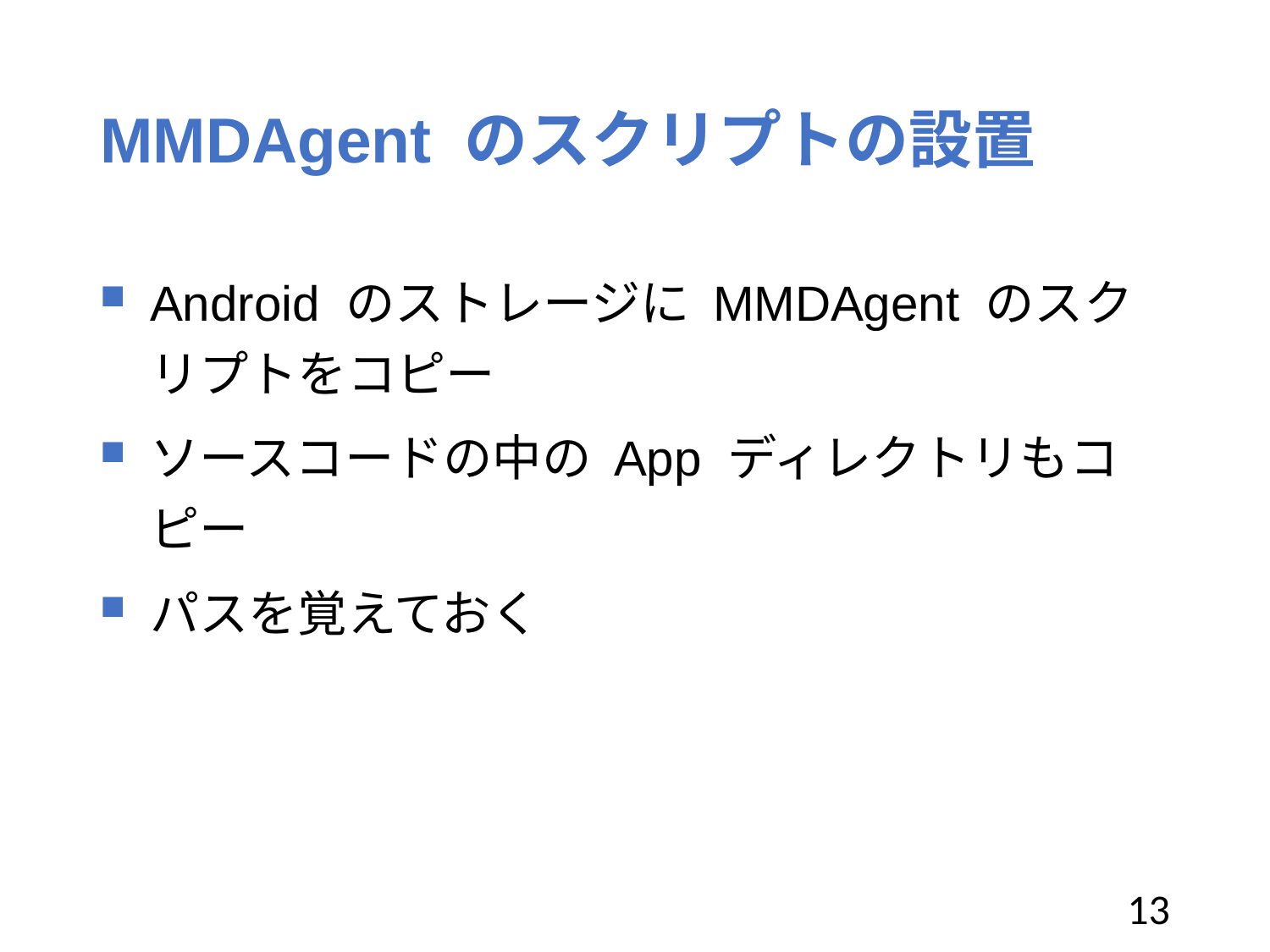

# MMDAgent のスクリプトの設置
Android のストレージに MMDAgent のスクリプトをコピー
ソースコードの中の App ディレクトリもコピー
パスを覚えておく
13